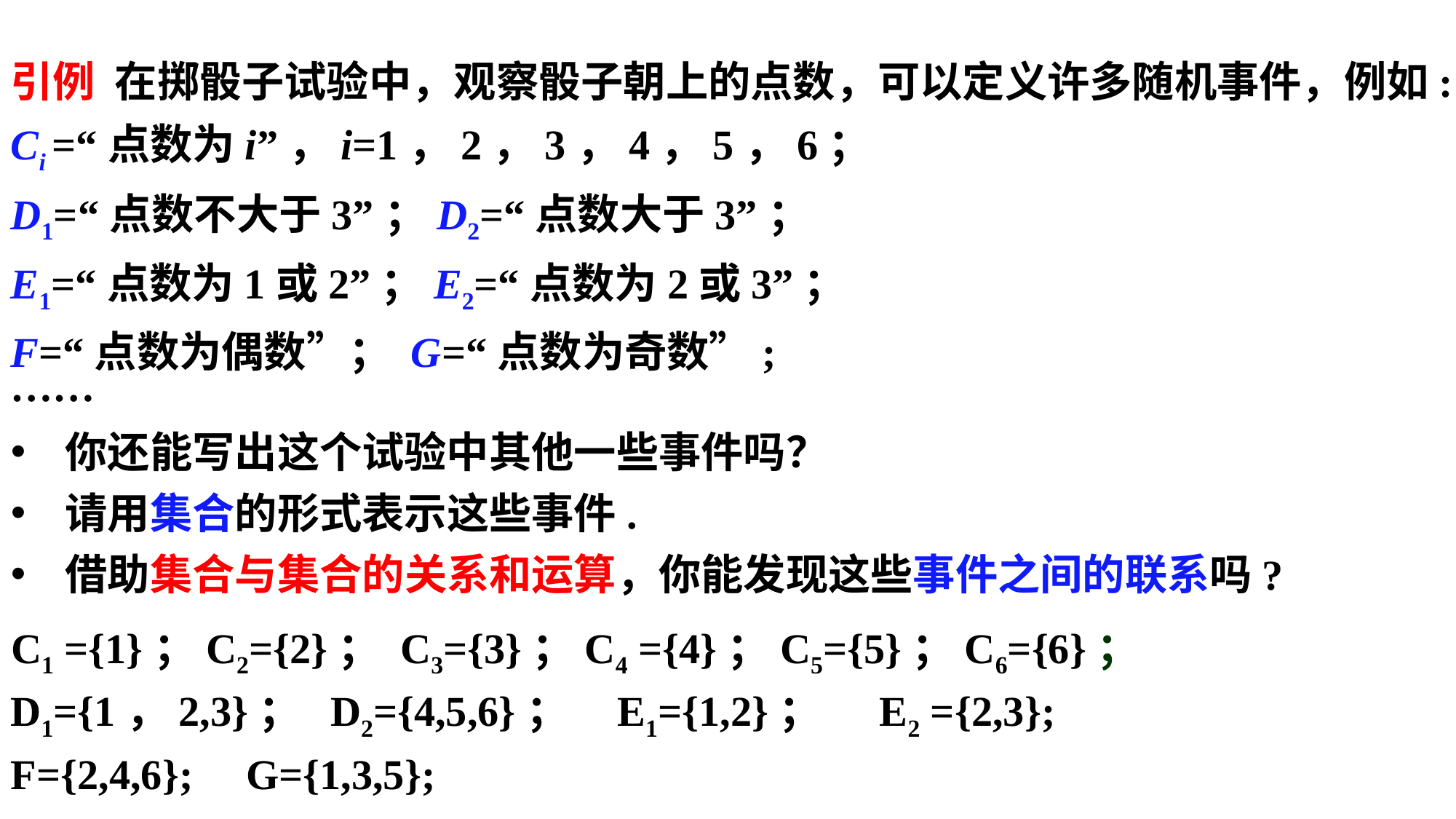

引例  在掷骰子试验中，观察骰子朝上的点数，可以定义许多随机事件，例如:
Ci =“点数为i”，i=1，2，3，4，5，6；
D1=“点数不大于3”；D2=“点数大于3”；
E1=“点数为1或2”；E2=“点数为2或3”；
F=“点数为偶数”； G=“点数为奇数”;
……
你还能写出这个试验中其他一些事件吗？
请用集合的形式表示这些事件.
借助集合与集合的关系和运算，你能发现这些事件之间的联系吗?
C1 ={1}；C2={2}； C3={3}；C4 ={4}；C5={5}；C6={6}；
D1={1，2,3}；  D2={4,5,6}；    E1={1,2}；     E2 ={2,3};
F={2,4,6};     G={1,3,5};